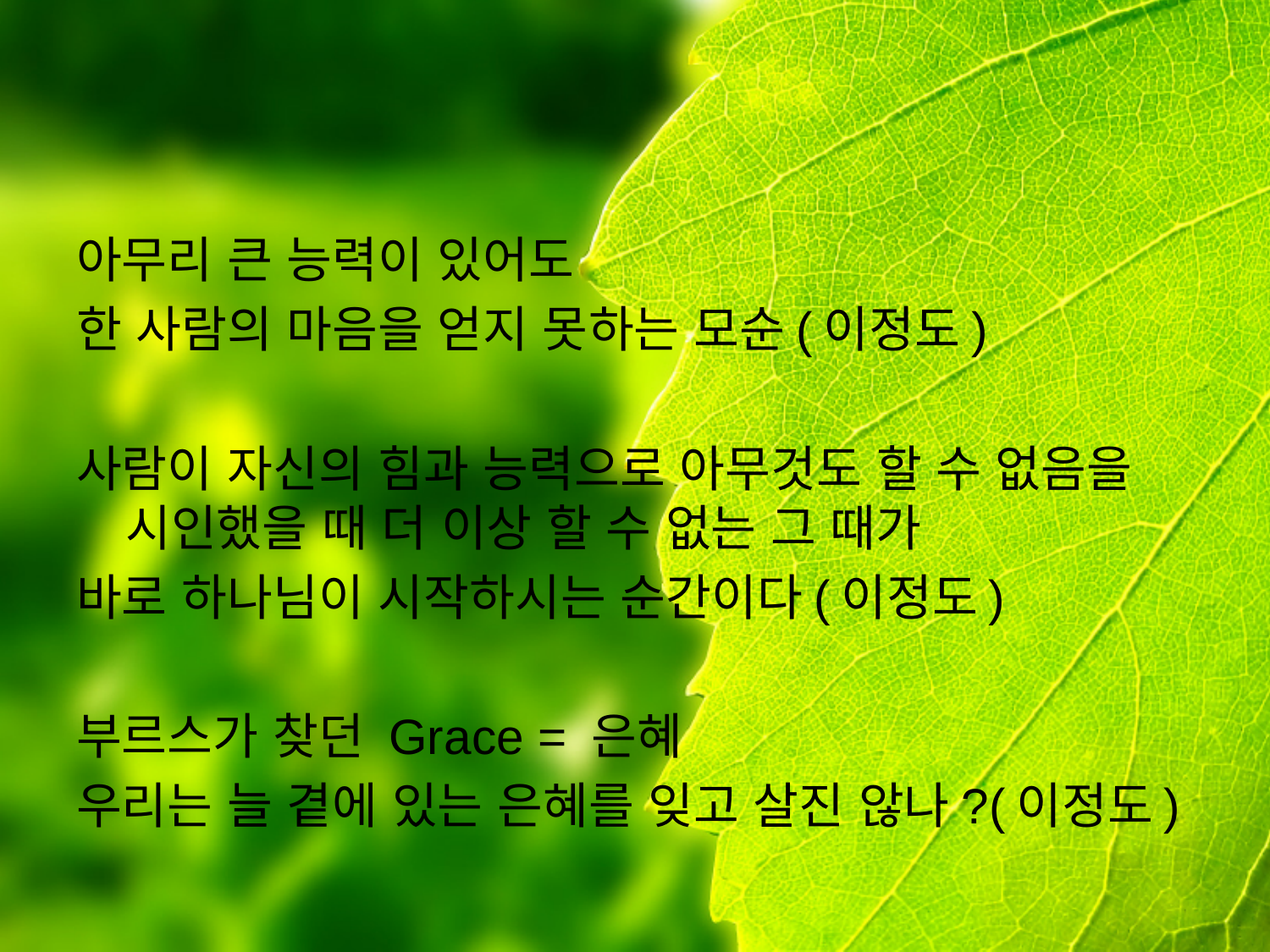

#
아무리 큰 능력이 있어도
한 사람의 마음을 얻지 못하는 모순(이정도)

사람이 자신의 힘과 능력으로 아무것도 할 수 없음을 시인했을 때 더 이상 할 수 없는 그 때가
바로 하나님이 시작하시는 순간이다(이정도)

부르스가 찾던 Grace = 은혜
우리는 늘 곁에 있는 은혜를 잊고 살진 않나?(이정도)